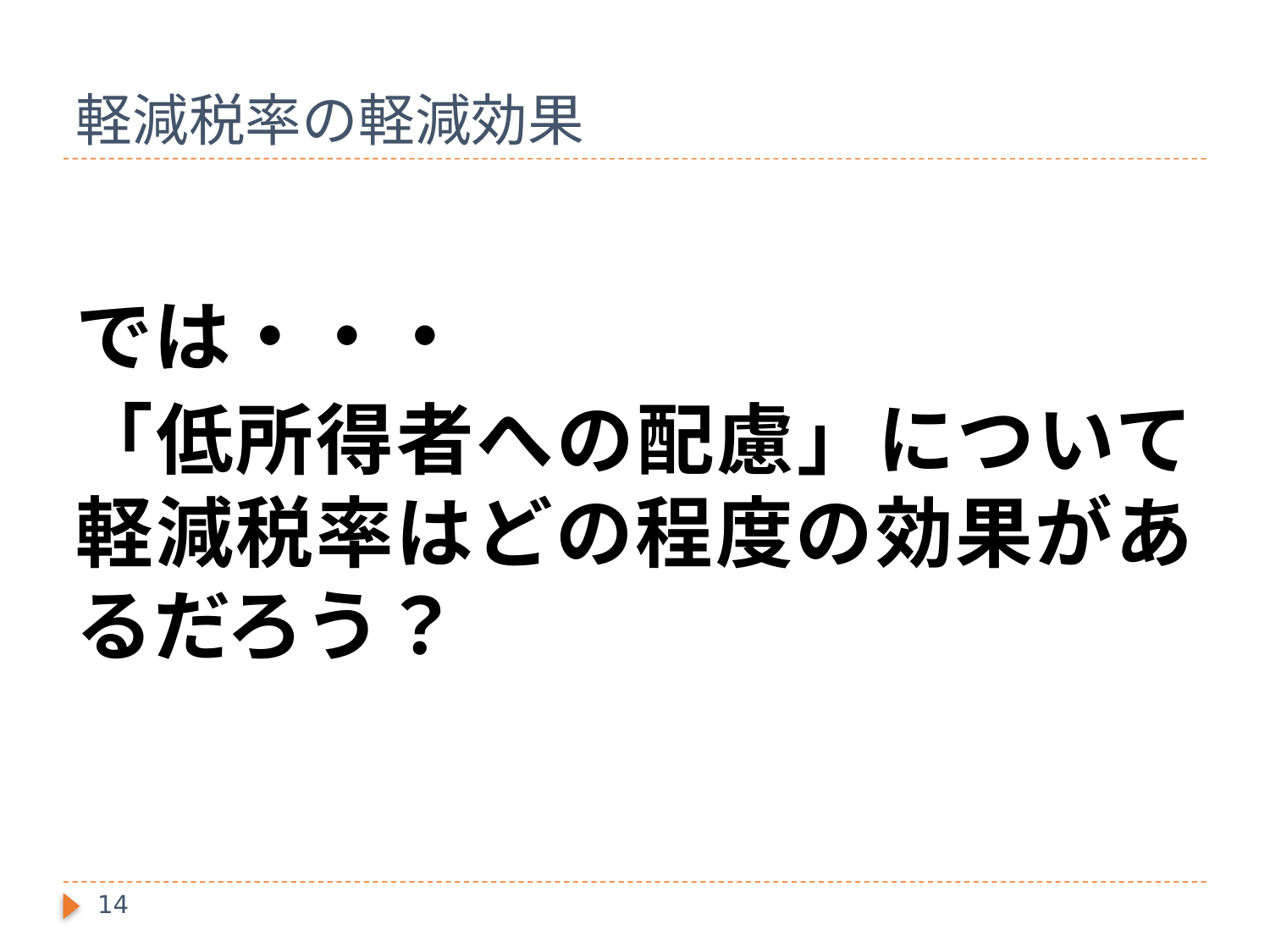

# 軽減税率の軽減効果
では・・・
「低所得者への配慮」について軽減税率はどの程度の効果があるだろう？
14